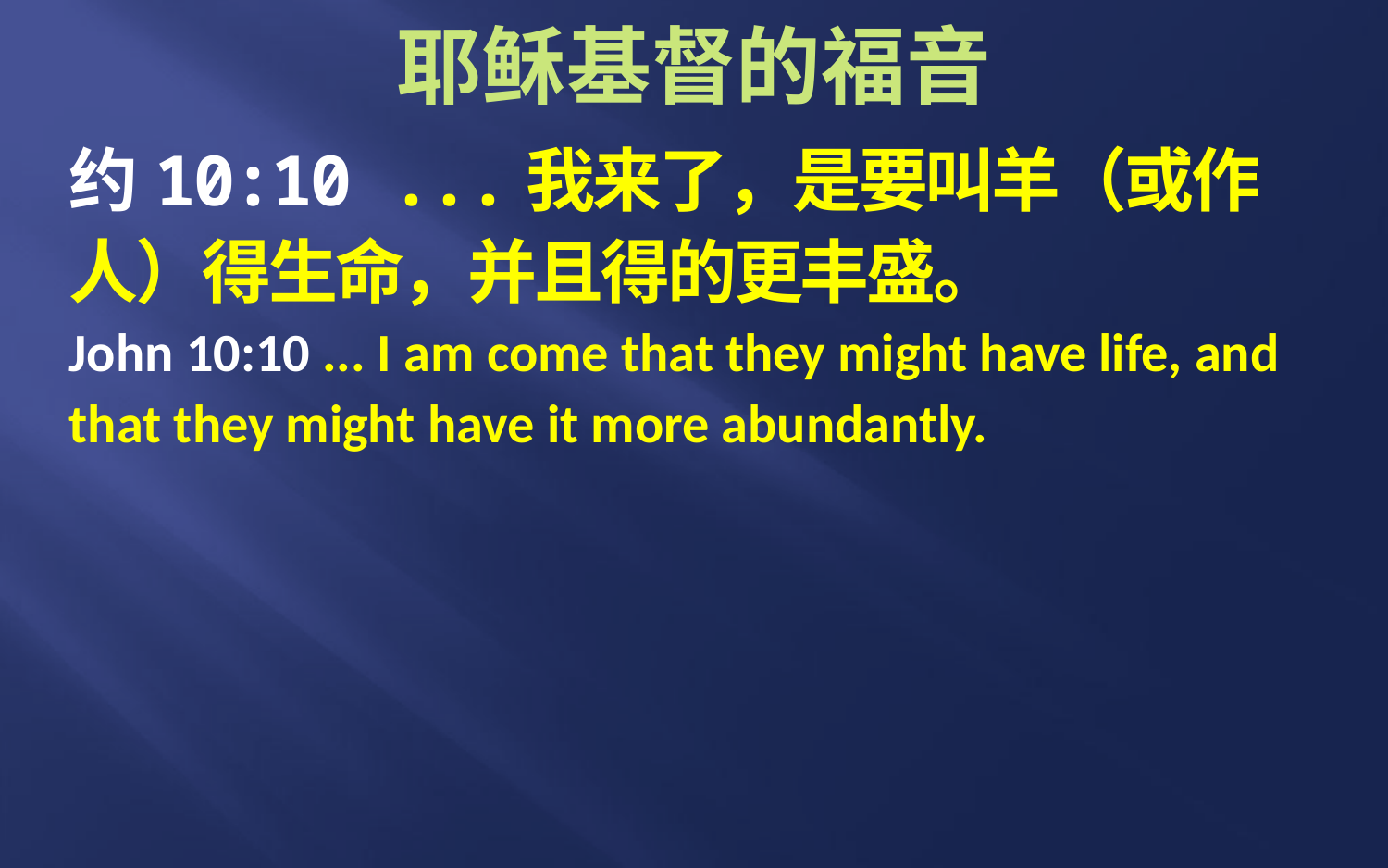

# 耶稣基督的福音
约10:10 ...我来了，是要叫羊（或作人）得生命，并且得的更丰盛。
John 10:10 ... I am come that they might have life, and that they might have it more abundantly.